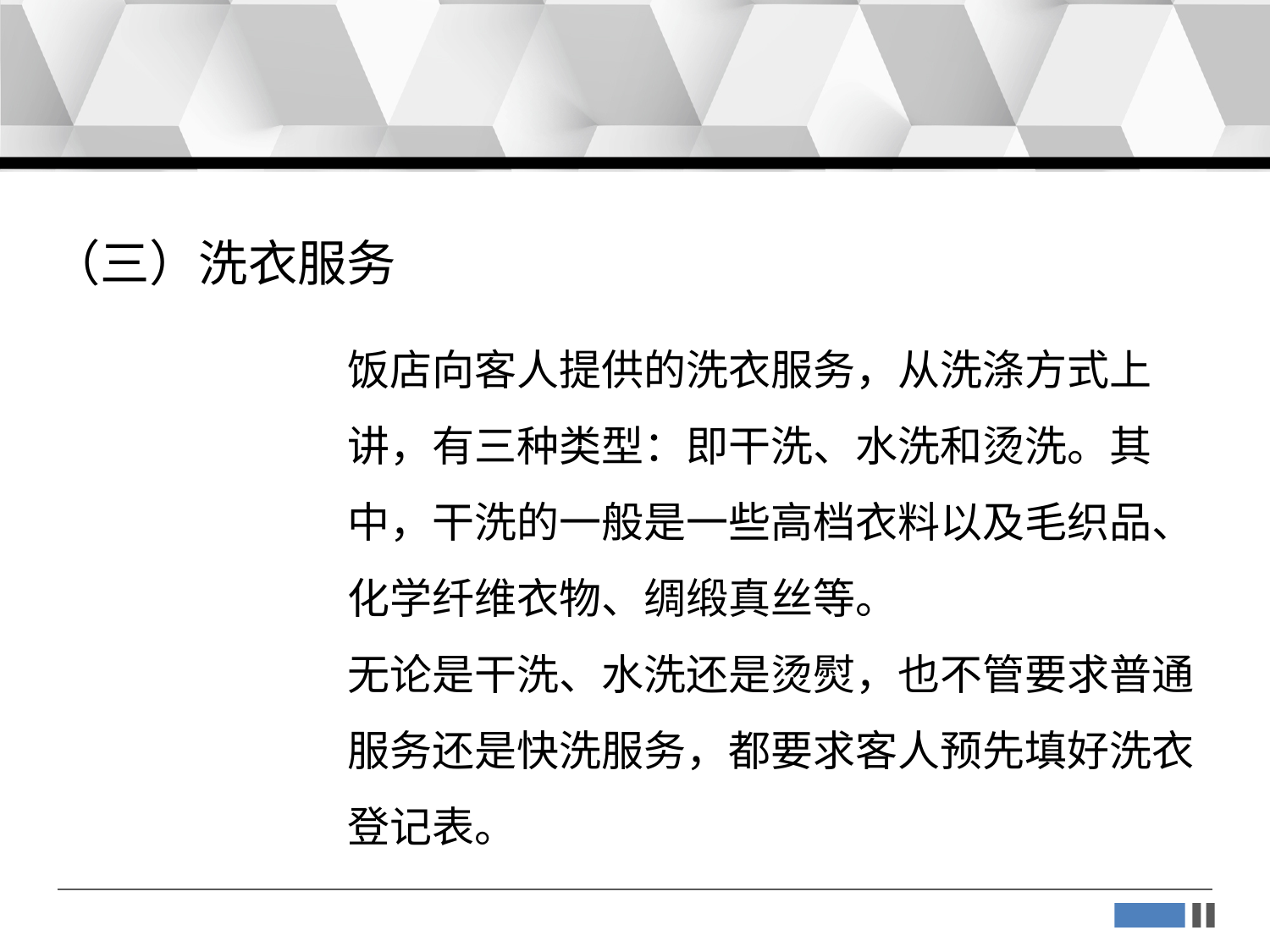

（三）洗衣服务
饭店向客人提供的洗衣服务，从洗涤方式上讲，有三种类型：即干洗、水洗和烫洗。其中，干洗的一般是一些高档衣料以及毛织品、化学纤维衣物、绸缎真丝等。
无论是干洗、水洗还是烫熨，也不管要求普通服务还是快洗服务，都要求客人预先填好洗衣登记表。